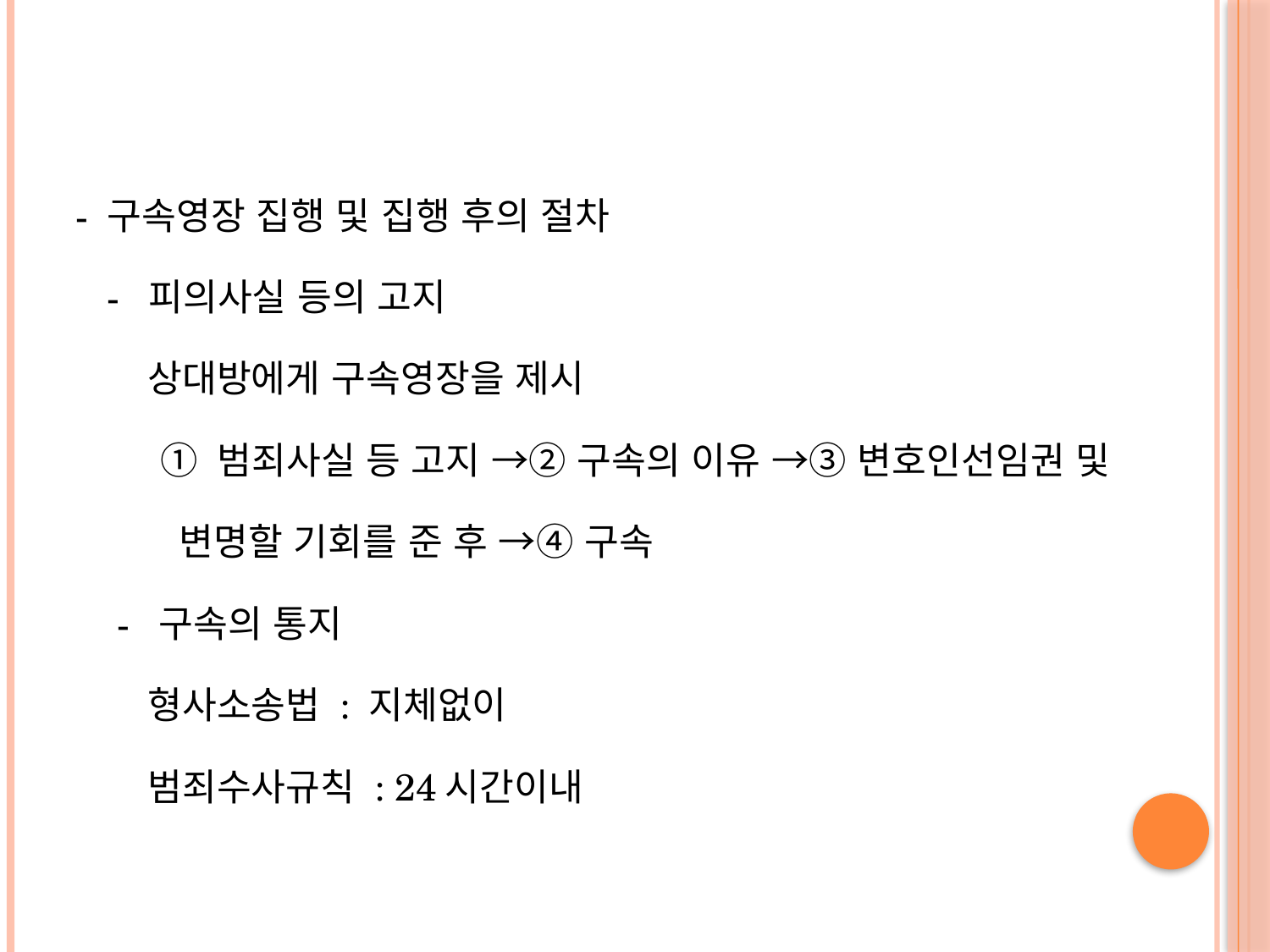

#
- 구속영장 집행 및 집행 후의 절차
   -  피의사실 등의 고지
      상대방에게 구속영장을 제시
        ① 범죄사실 등 고지 →② 구속의 이유 →③ 변호인선임권 및
         변명할 기회를 준 후 →④ 구속
    -  구속의 통지
      형사소송법 : 지체없이
      범죄수사규칙 : 24시간이내